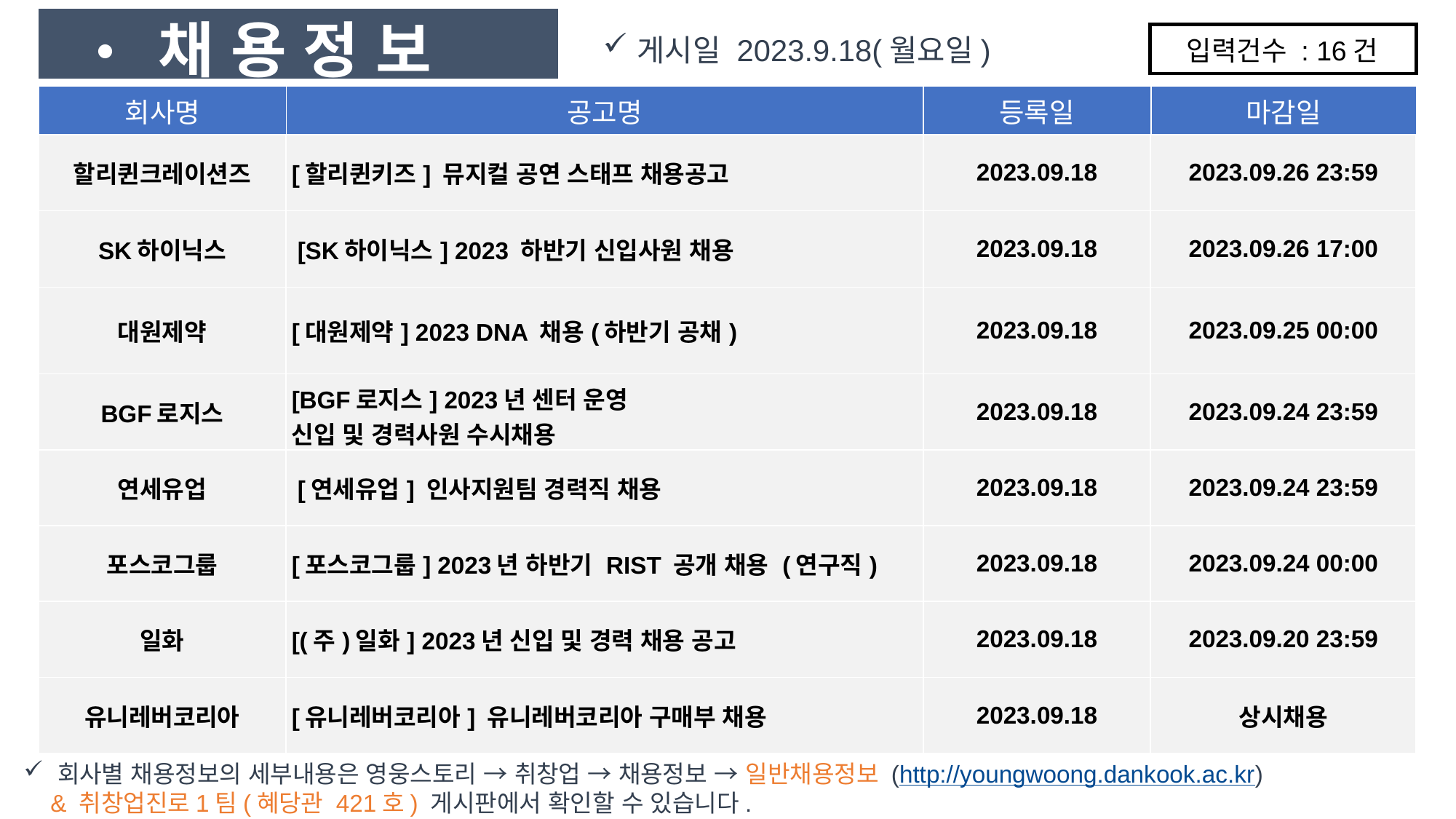

• 채 용 정 보

게시일 2023.9.18(월요일)
입력건수 : 16건
| 회사명 | 공고명 | 등록일 | 마감일 |
| --- | --- | --- | --- |

| 할리퀸크레이션즈 | [할리퀸키즈] 뮤지컬 공연 스태프 채용공고 | 2023.09.18 | 2023.09.26 23:59 |
| --- | --- | --- | --- |
| SK하이닉스 | [SK하이닉스] 2023 하반기 신입사원 채용 | 2023.09.18 | 2023.09.26 17:00 |
| 대원제약 | [대원제약] 2023 DNA 채용(하반기 공채) | 2023.09.18 | 2023.09.25 00:00 |
| BGF로지스 | [BGF로지스] 2023년 센터 운영 신입 및 경력사원 수시채용 | 2023.09.18 | 2023.09.24 23:59 |
| 연세유업 | [연세유업] 인사지원팀 경력직 채용 | 2023.09.18 | 2023.09.24 23:59 |
| 포스코그룹 | [포스코그룹] 2023년 하반기 RIST 공개 채용 (연구직) | 2023.09.18 | 2023.09.24 00:00 |
| 일화 | [(주)일화] 2023년 신입 및 경력 채용 공고 | 2023.09.18 | 2023.09.20 23:59 |
| 유니레버코리아 | [유니레버코리아] 유니레버코리아 구매부 채용 | 2023.09.18 | 상시채용 |

회사별 채용정보의 세부내용은 영웅스토리 → 취창업 → 채용정보 → 일반채용정보 (http://youngwoong.dankook.ac.kr)
    & 취창업진로1팀(혜당관 421호) 게시판에서 확인할 수 있습니다.